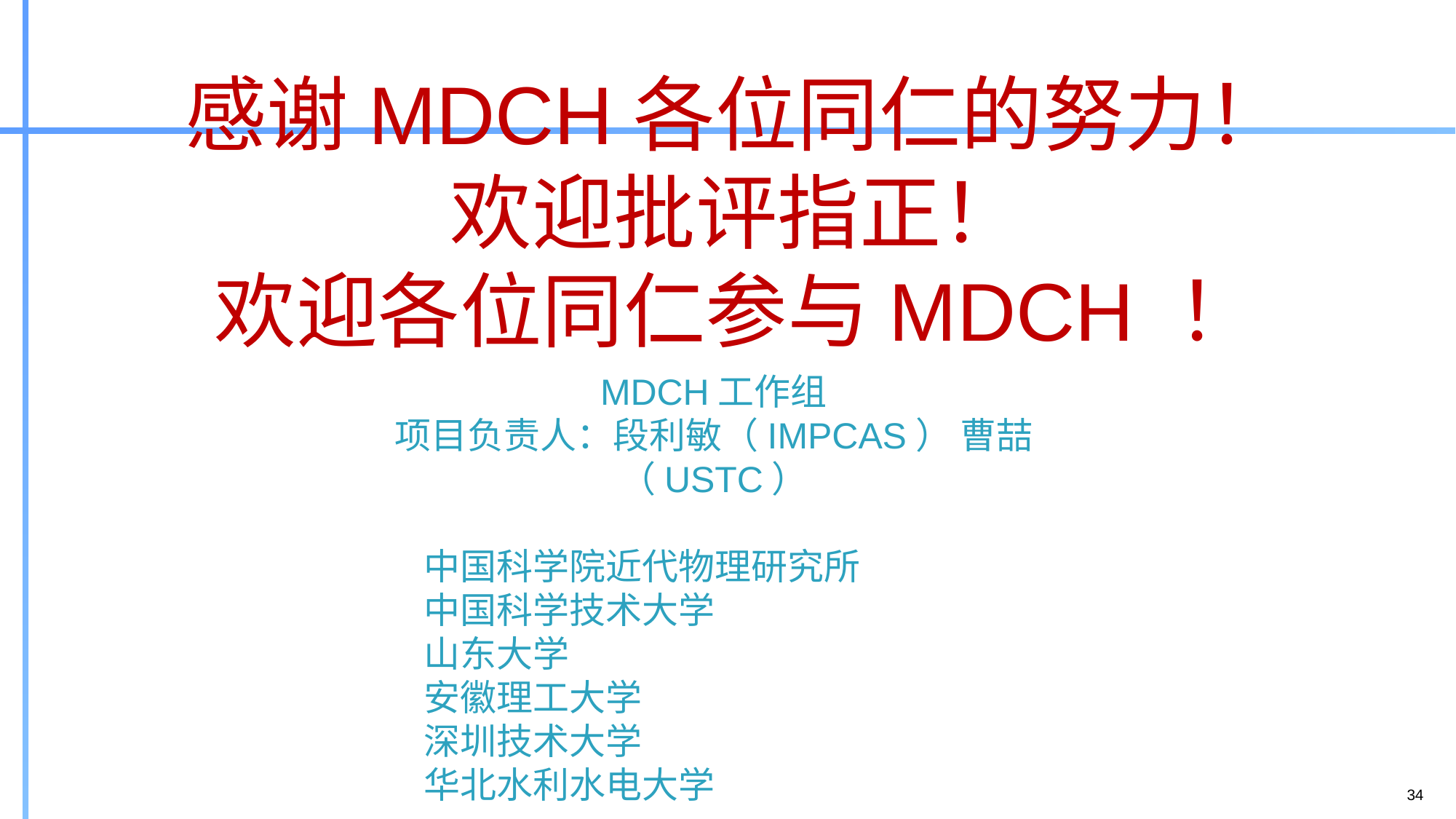

感谢MDCH各位同仁的努力！
欢迎批评指正！
欢迎各位同仁参与MDCH ！

MDCH工作组
项目负责人：段利敏（IMPCAS） 曹喆（USTC）

          中国科学院近代物理研究所
          中国科学技术大学
          山东大学
          安徽理工大学
          深圳技术大学
          华北水利水电大学
34